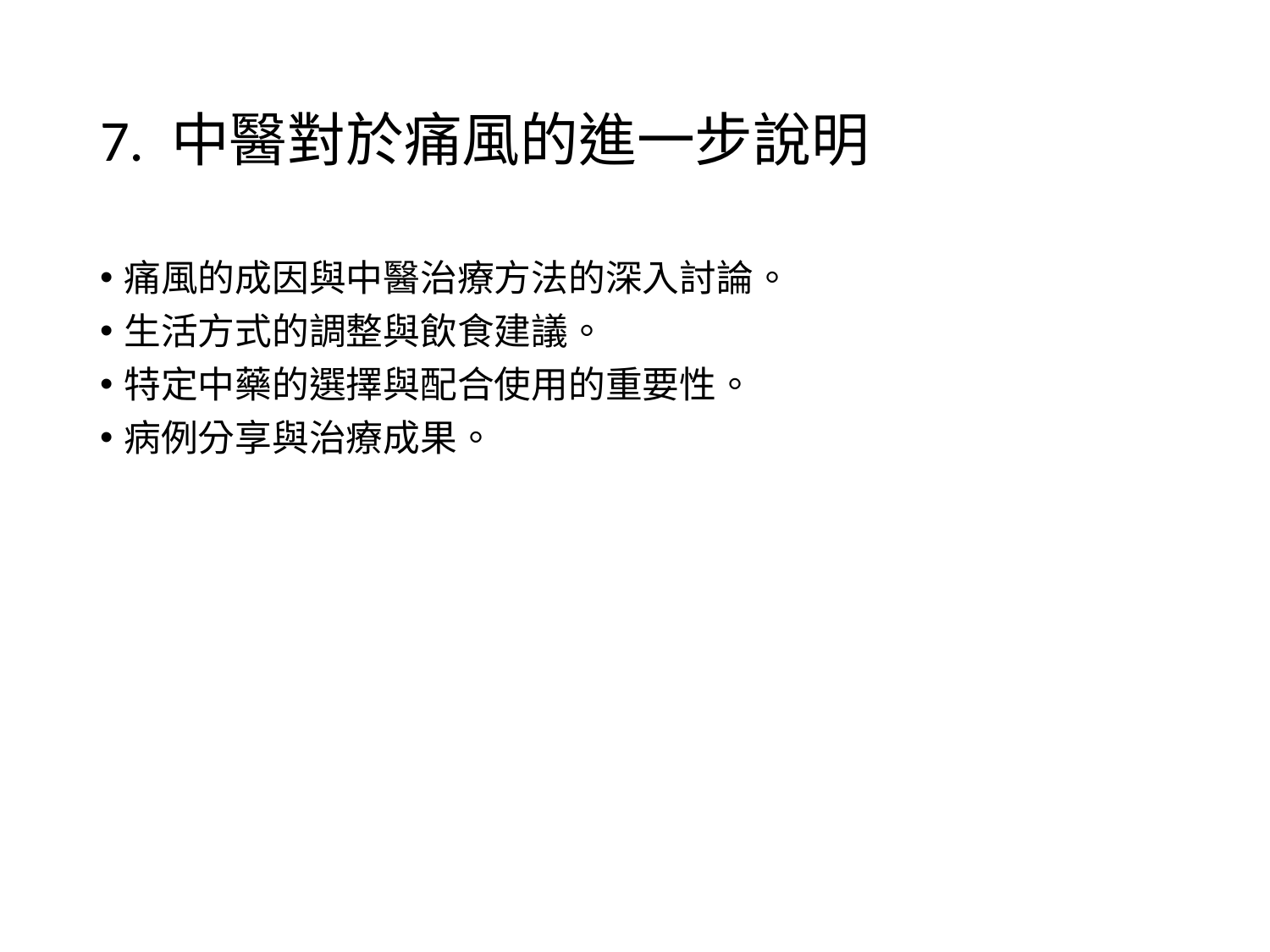

# 7. 中醫對於痛風的進一步說明
痛風的成因與中醫治療方法的深入討論。
生活方式的調整與飲食建議。
特定中藥的選擇與配合使用的重要性。
病例分享與治療成果。